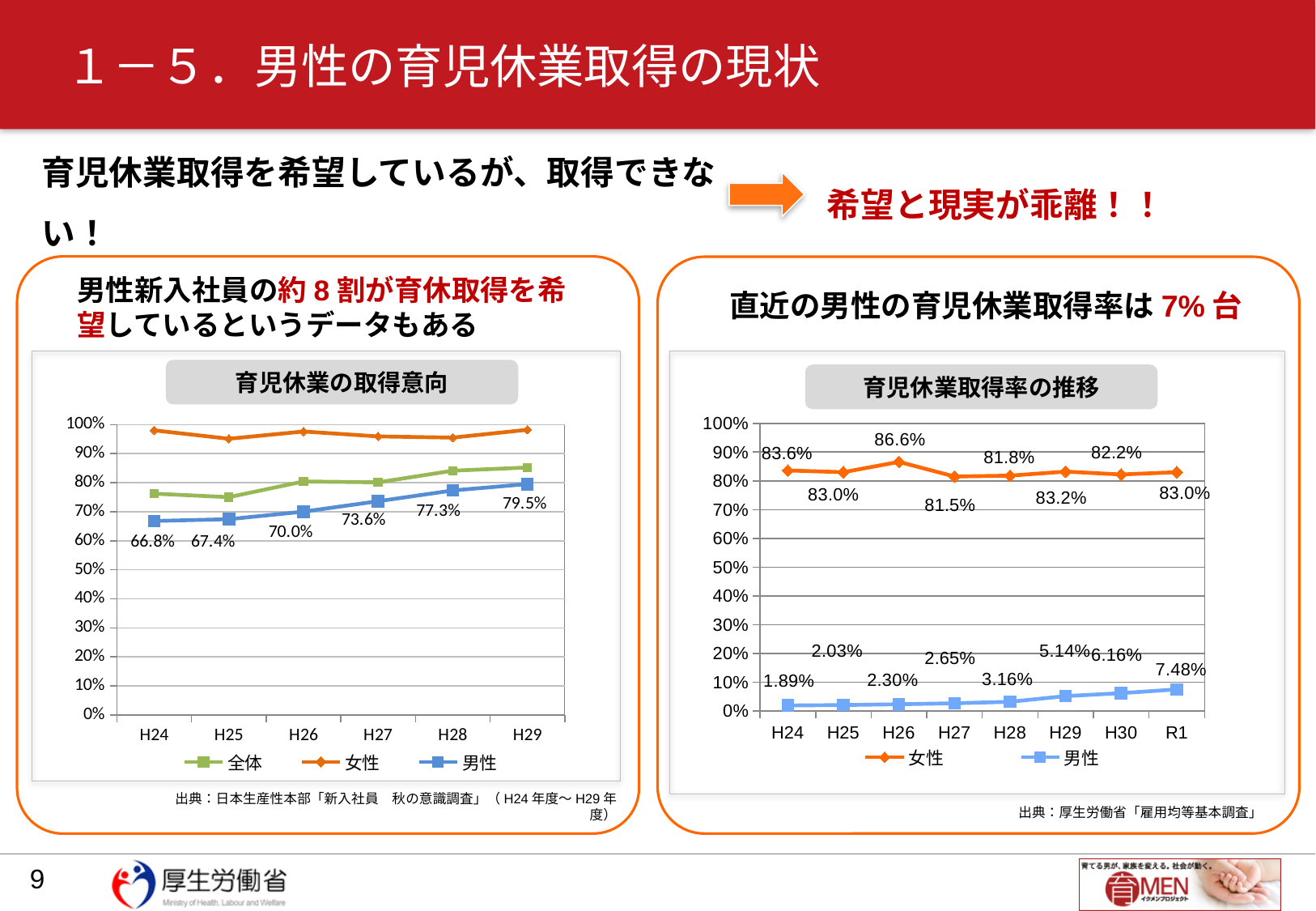

# １－５．男性の育児休業取得の現状
育児休業取得を希望しているが、取得できない！
希望と現実が乖離！！

男性新入社員の約8割が育休取得を希望しているというデータもある
直近の男性の育児休業取得率は7%台

育児休業の取得意向
育児休業取得率の推移

### Chart

| Category | 女性 | 男性 |
|---|---|---|
| H24 | 0.836 | 0.0189 |
| H25 | 0.83 | 0.0203 |
| H26 | 0.866 | 0.023 |
| H27 | 0.815 | 0.0265 |
| H28 | 0.818 | 0.0316 |
| H29 | 0.8320000000000001 | 0.051399999999999994 |
| H30 | 0.8220000000000001 | 0.0616 |
| R1 | 0.83 | 0.0748 |

### Chart

| Category | 全体 | 女性 | 男性 |
|---|---|---|---|
| H24 | 0.762 | 0.98 | 0.6679999999999999 |
| H25 | 0.75 | 0.951 | 0.674 |
| H26 | 0.804 | 0.976 | 0.7 |
| H27 | 0.8009999999999999 | 0.9590000000000001 | 0.736 |
| H28 | 0.841 | 0.955 | 0.773 |
| H29 | 0.852 | 0.982 | 0.795 |
出典：日本生産性本部「新入社員　秋の意識調査」（H24年度～H29年度）
出典：厚生労働省「雇用均等基本調査」
9